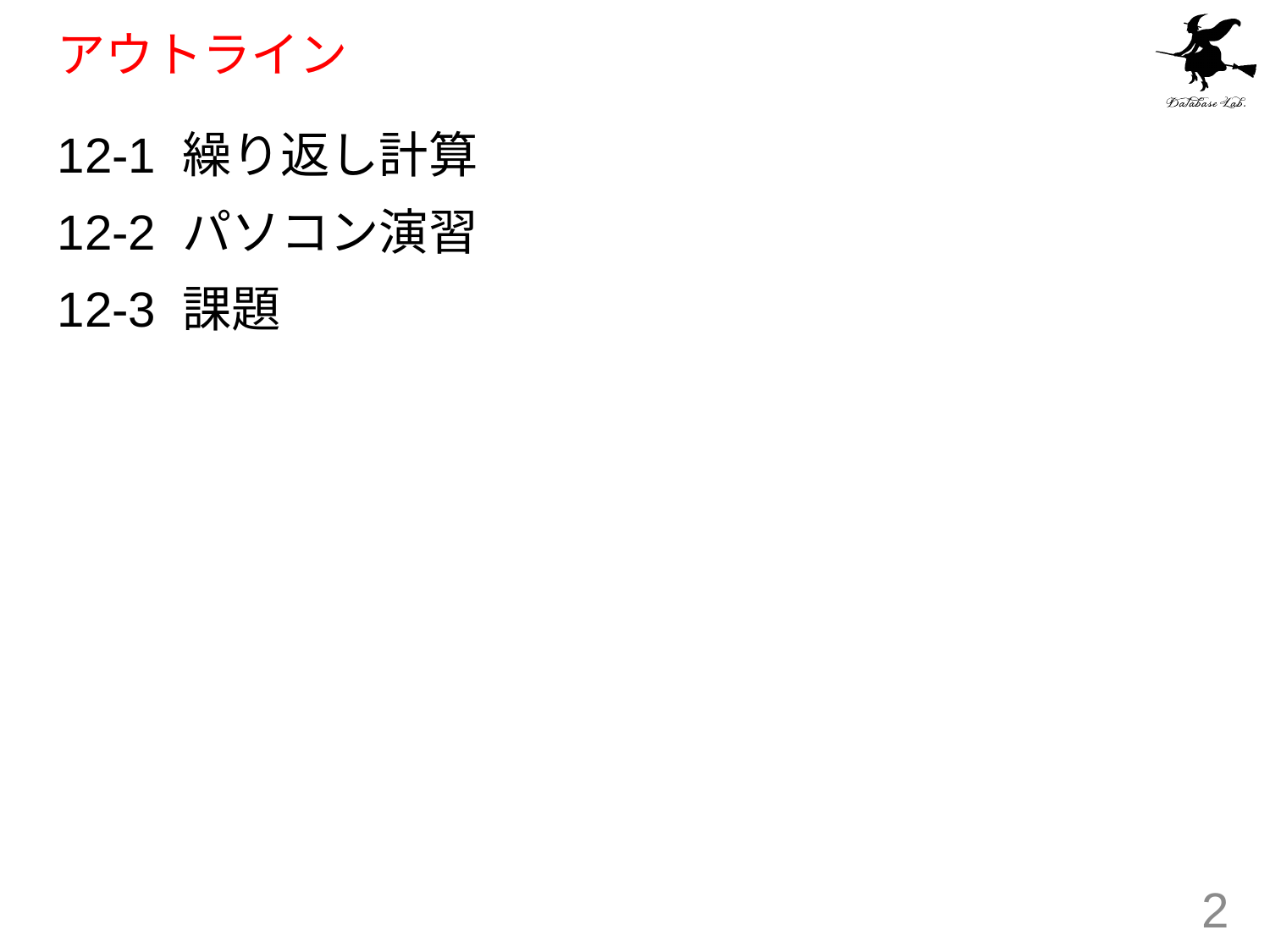

# アウトライン
12-1 繰り返し計算
12-2 パソコン演習
12-3 課題
2